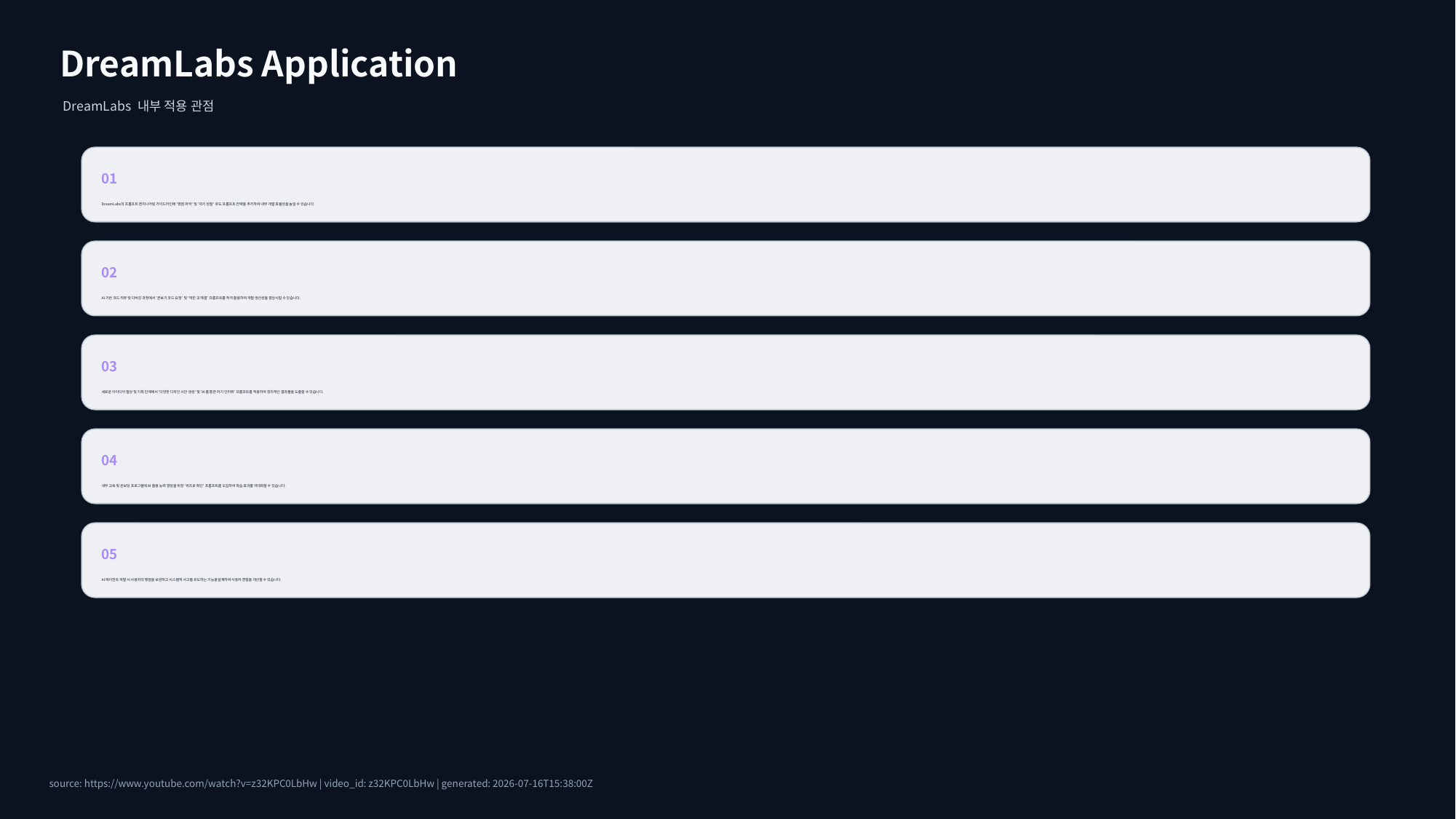

DreamLabs Application
DreamLabs 내부 적용 관점

01
DreamLabs의 프롬프트 엔지니어링 가이드라인에 '맹점 파악' 및 '자기 성찰' 유도 프롬프트 전략을 추가하여 내부 개발 효율성을 높일 수 있습니다.

02
AI 기반 코드 리뷰 및 디버깅 과정에서 '본보기 코드 요청' 및 '막힌 곳 해결' 프롬프트를 적극 활용하여 개발 생산성을 향상시킬 수 있습니다.

03
새로운 아이디어 발상 및 기획 단계에서 '다양한 디자인 시안 생성' 및 'AI를 통한 자기 인터뷰' 프롬프트를 적용하여 창의적인 결과물을 도출할 수 있습니다.

04
내부 교육 및 온보딩 프로그램에 AI 활용 능력 향상을 위한 '퀴즈로 확인' 프롬프트를 도입하여 학습 효과를 극대화할 수 있습니다.

05
AI 에이전트 개발 시 사용자의 맹점을 보완하고 시스템적 사고를 유도하는 기능을 설계하여 사용자 경험을 개선할 수 있습니다.
source: https://www.youtube.com/watch?v=z32KPC0LbHw | video_id: z32KPC0LbHw | generated: 2026-07-16T15:38:00Z